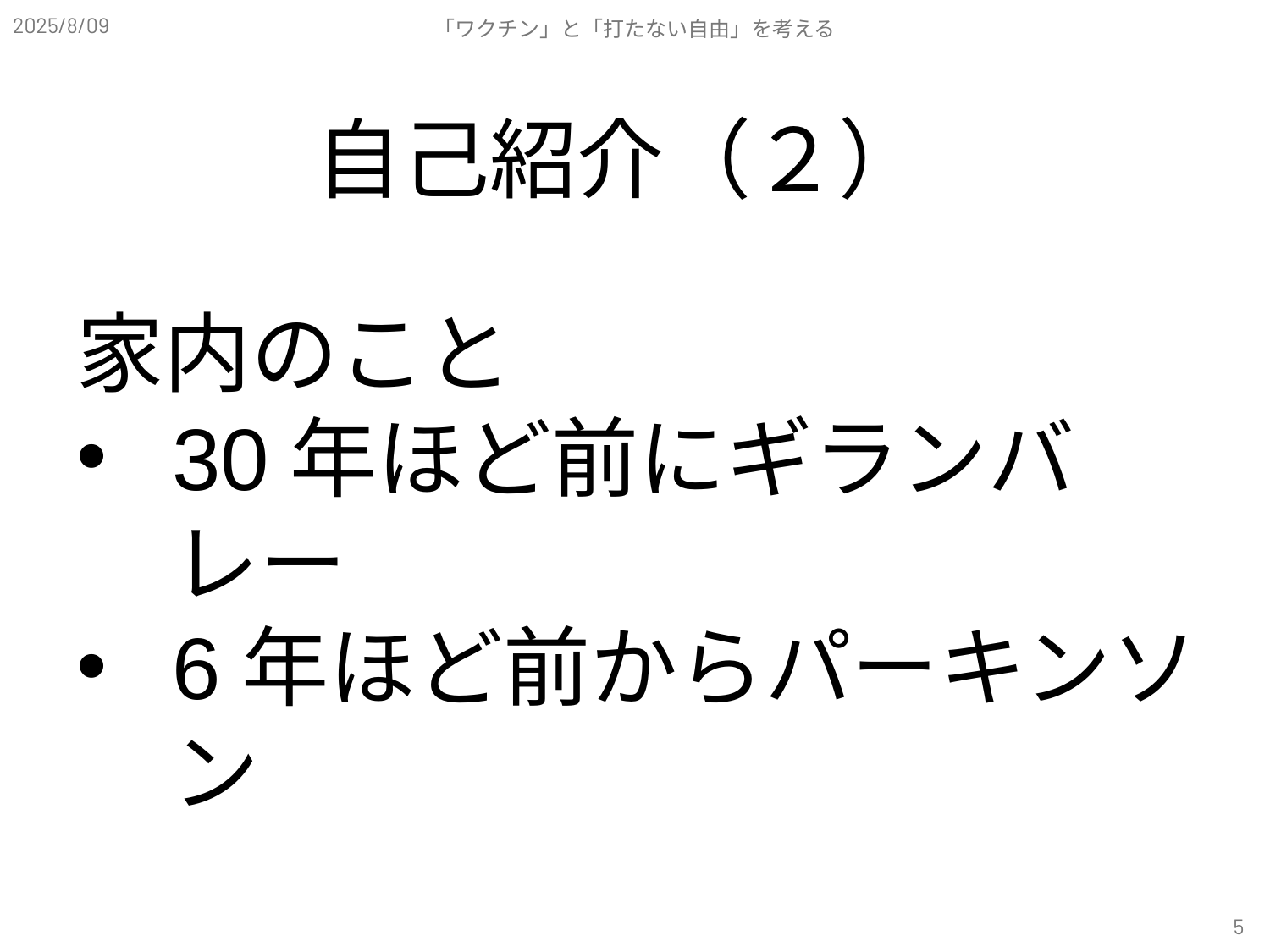

2025/8/09
「ワクチン」と「打たない自由」を考える
自己紹介（２）
家内のこと
30年ほど前にギランバレー
6年ほど前からパーキンソン
5